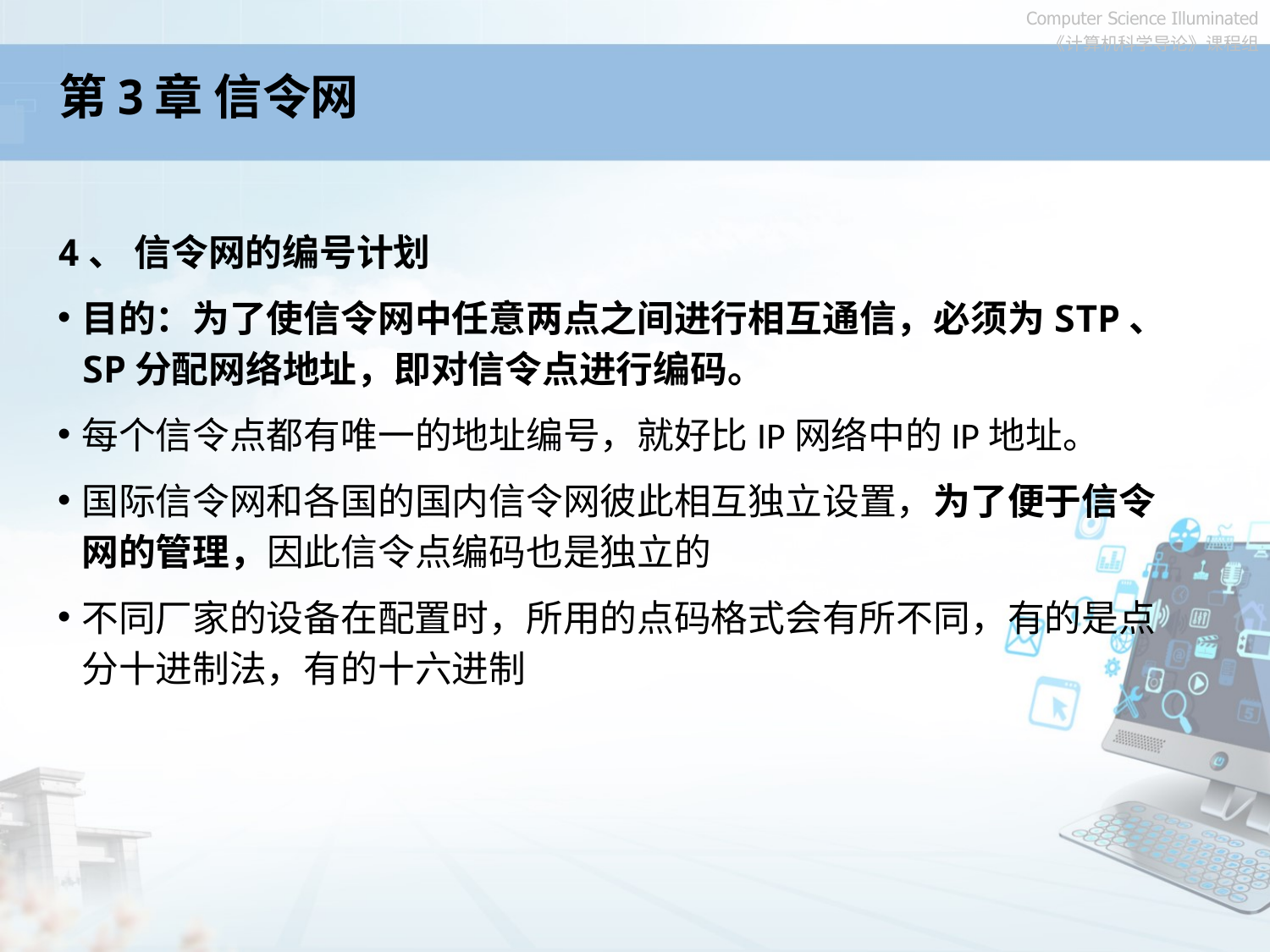

# 第3章 信令网
4、 信令网的编号计划
目的：为了使信令网中任意两点之间进行相互通信，必须为STP、SP分配网络地址，即对信令点进行编码。
每个信令点都有唯一的地址编号，就好比IP网络中的IP地址。
国际信令网和各国的国内信令网彼此相互独立设置，为了便于信令网的管理，因此信令点编码也是独立的
不同厂家的设备在配置时，所用的点码格式会有所不同，有的是点分十进制法，有的十六进制